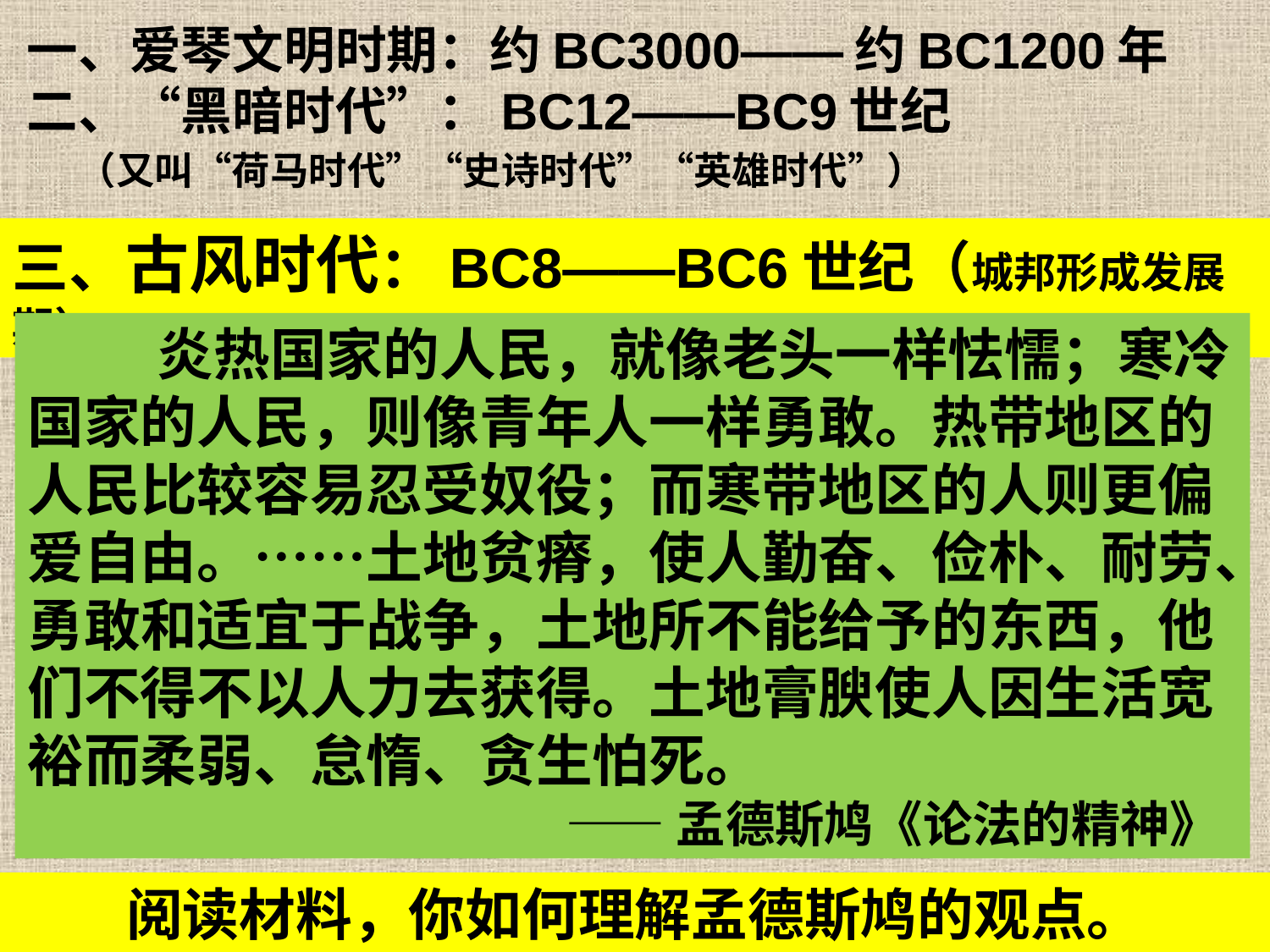

一、爱琴文明时期：约BC3000——约BC1200年
二、“黑暗时代”：BC12——BC9世纪
     （又叫“荷马时代”“史诗时代”“英雄时代”）
三、古风时代：BC8——BC6世纪（城邦形成发展期）
         炎热国家的人民，就像老头一样怯懦；寒冷国家的人民，则像青年人一样勇敢。热带地区的人民比较容易忍受奴役；而寒带地区的人则更偏爱自由。……土地贫瘠，使人勤奋、俭朴、耐劳、勇敢和适宜于战争，土地所不能给予的东西，他们不得不以人力去获得。土地膏腴使人因生活宽裕而柔弱、怠惰、贪生怕死。
                                                ——孟德斯鸠《论法的精神》
阅读材料，你如何理解孟德斯鸠的观点。